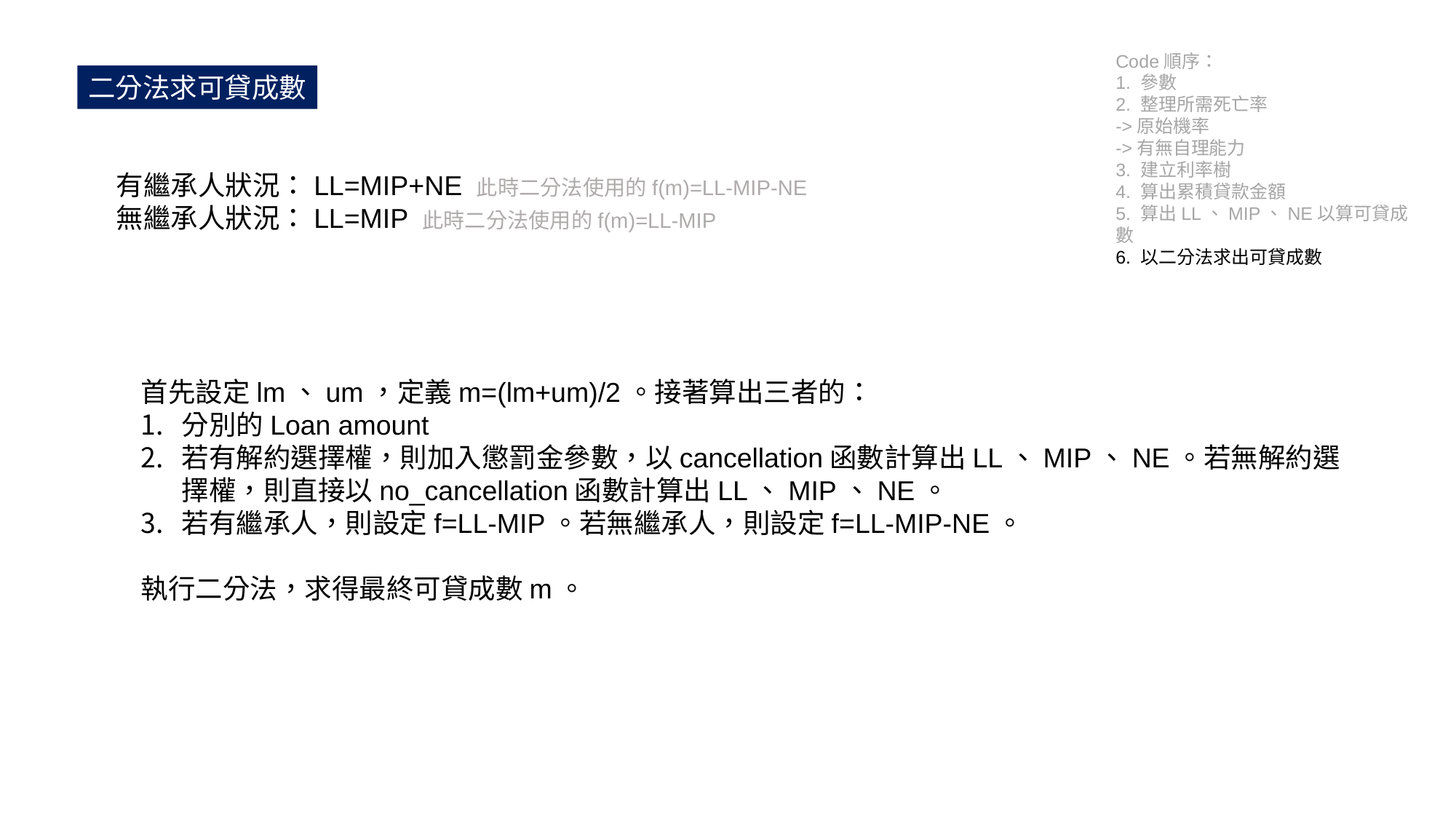

Code順序：
1. 參數
2. 整理所需死亡率
->原始機率
->有無自理能力
3. 建立利率樹
4. 算出累積貸款金額
5. 算出LL、MIP、NE以算可貸成數
6. 以二分法求出可貸成數
二分法求可貸成數
有繼承人狀況：LL=MIP+NE 此時二分法使用的f(m)=LL-MIP-NE
無繼承人狀況：LL=MIP 此時二分法使用的f(m)=LL-MIP
首先設定lm、um，定義m=(lm+um)/2。接著算出三者的：
分別的Loan amount
若有解約選擇權，則加入懲罰金參數，以cancellation函數計算出LL、MIP、NE。若無解約選擇權，則直接以no_cancellation函數計算出LL、MIP、NE。
若有繼承人，則設定f=LL-MIP。若無繼承人，則設定f=LL-MIP-NE。

執行二分法，求得最終可貸成數m。